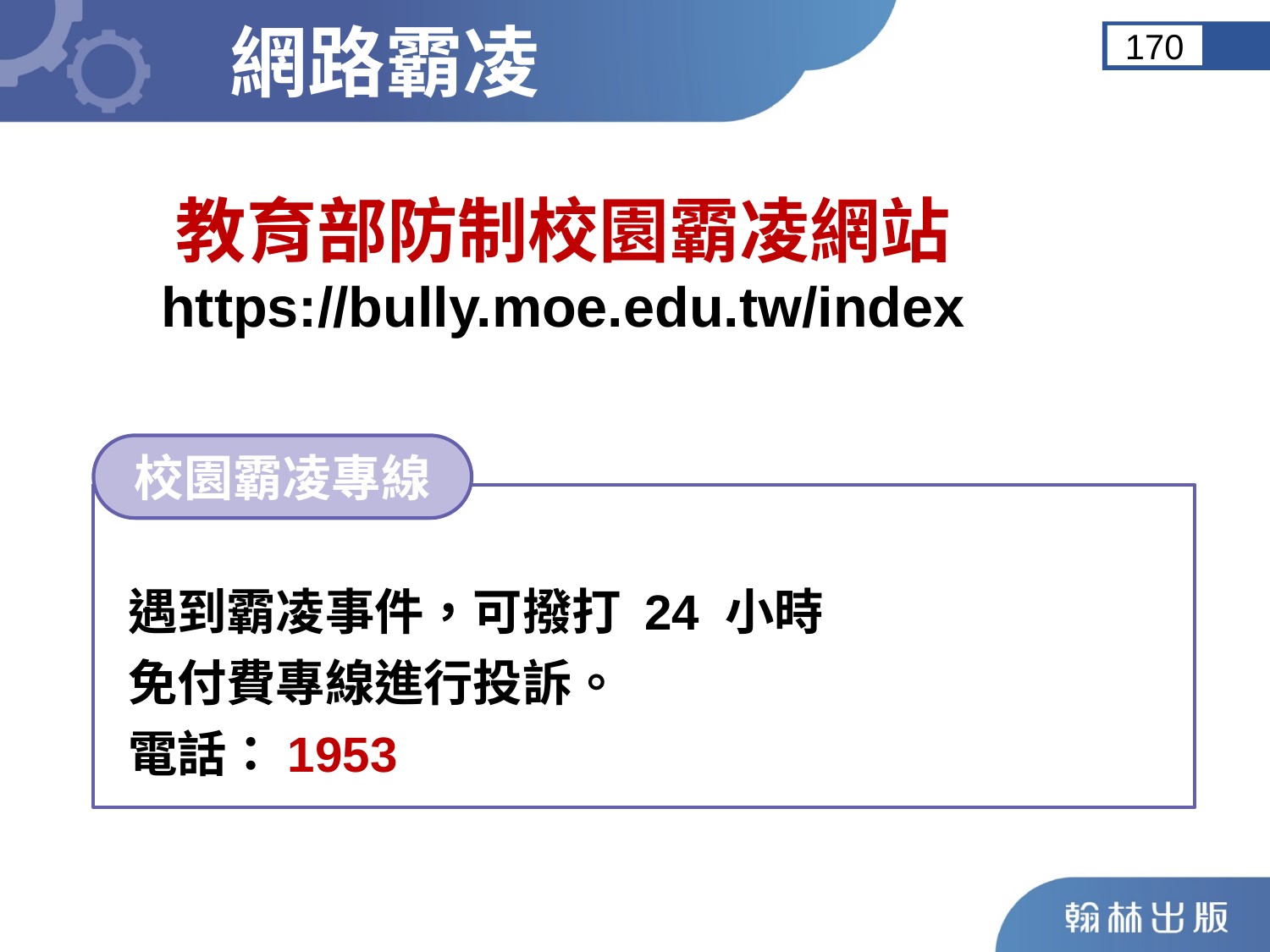

網路霸凌

170
教育部防制校園霸凌網站
https://bully.moe.edu.tw/index
校園霸凌專線

遇到霸凌事件，可撥打 24 小時
免付費專線進行投訴。
電話：1953